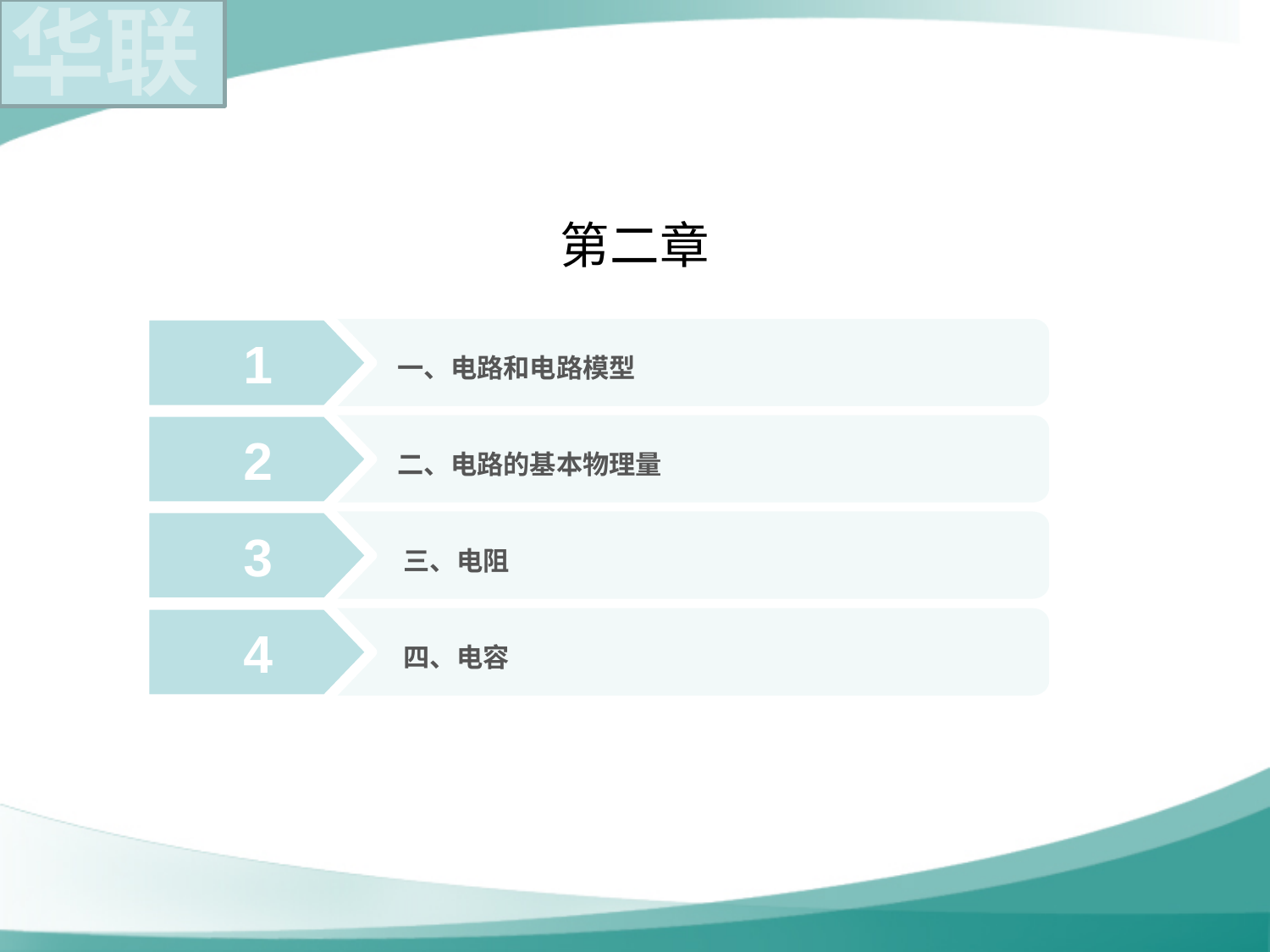

# 第二章
1
    一、电路和电路模型
2
    二、电路的基本物理量
3
     三、电阻
4
     四、电容